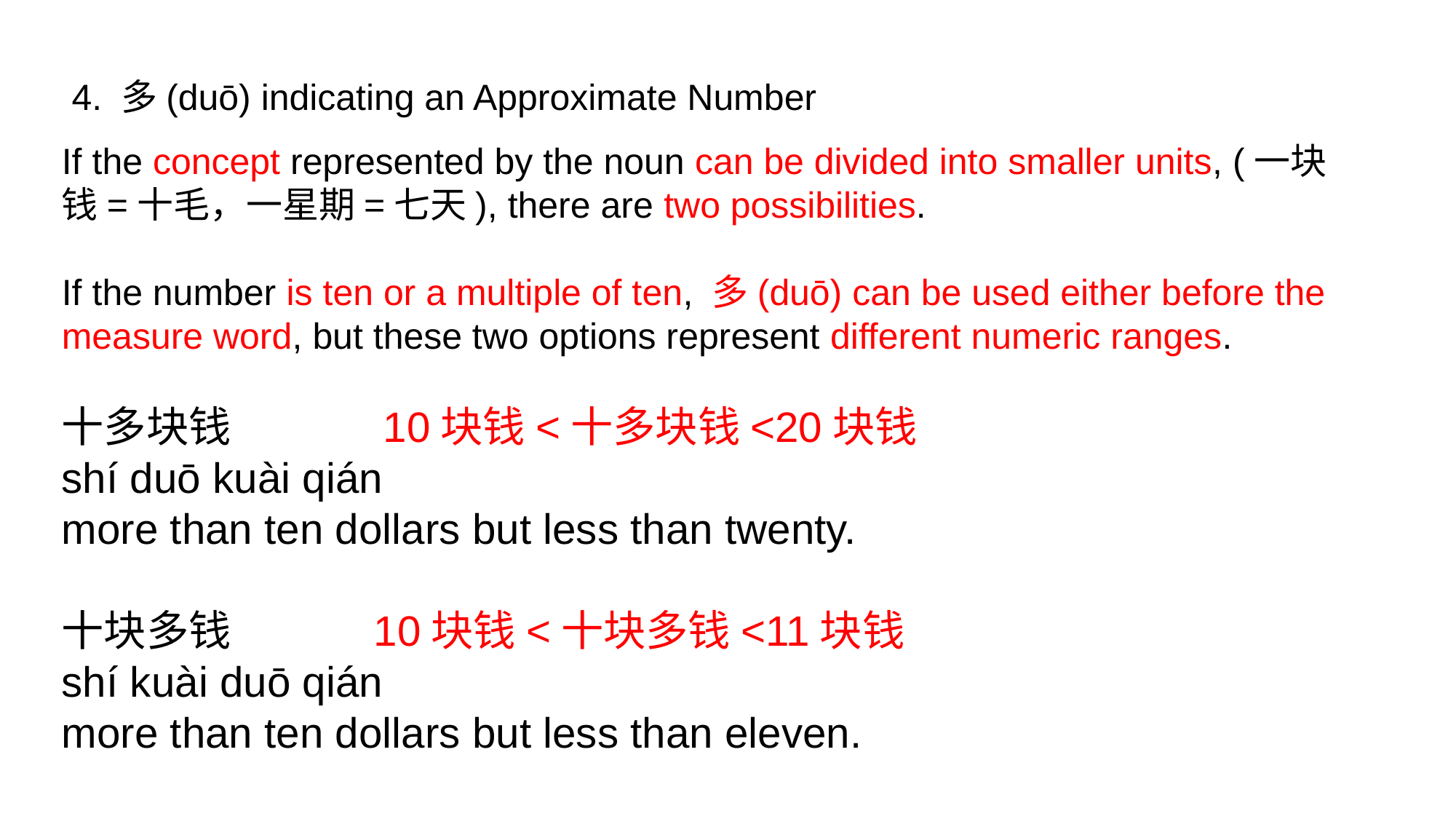

4. 多(duō) indicating an Approximate Number
If the concept represented by the noun can be divided into smaller units, (一块钱=十毛，一星期=七天), there are two possibilities.

If the number is ten or a multiple of ten, 多(duō) can be used either before the measure word, but these two options represent different numeric ranges.

十多块钱               10块钱<十多块钱<20块钱
shí duō kuài qián
more than ten dollars but less than twenty.

十块多钱              10块钱<十块多钱<11块钱
shí kuài duō qián
more than ten dollars but less than eleven.